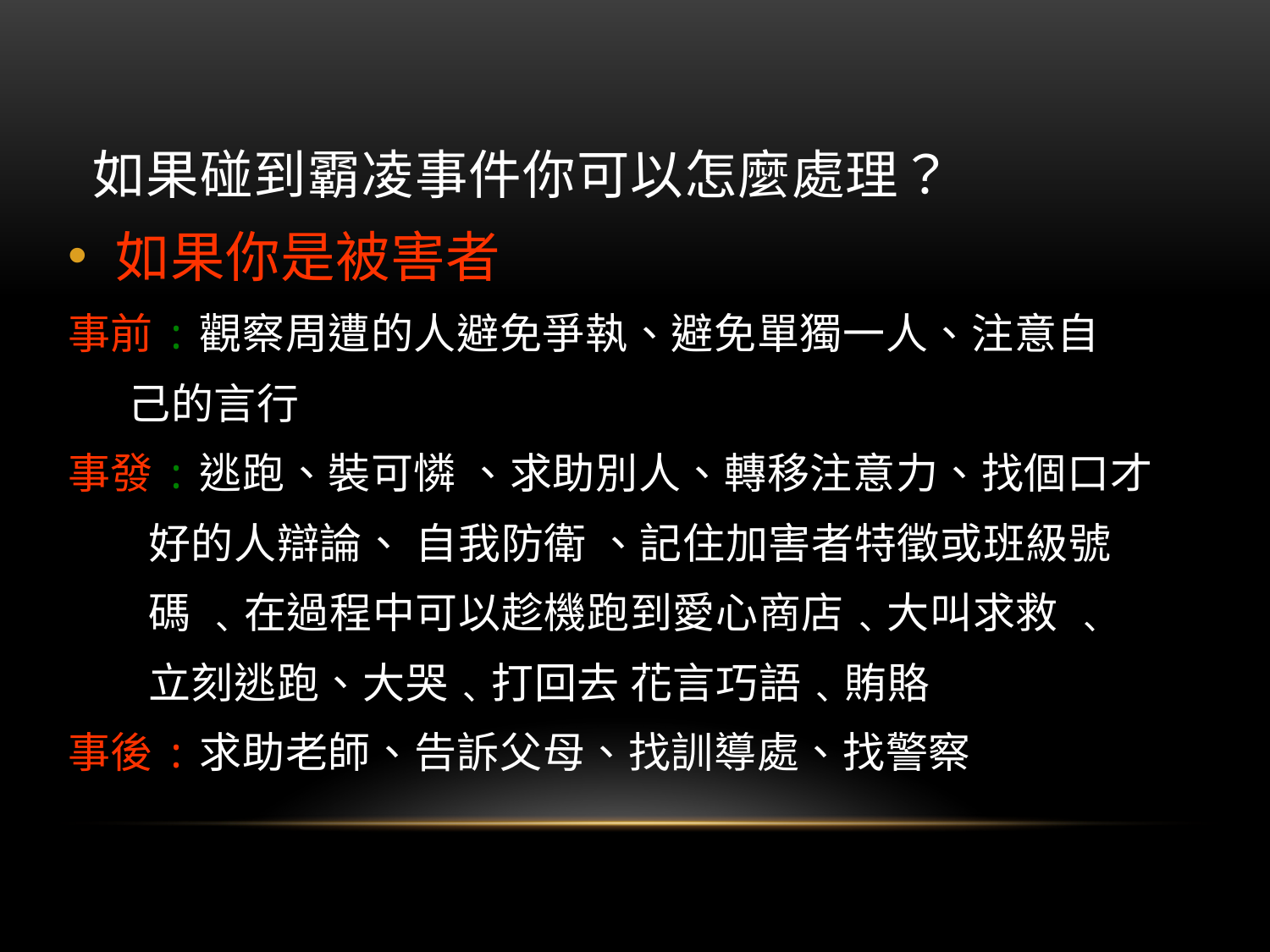

# 如果碰到霸凌事件你可以怎麼處理？
如果你是被害者
事前:觀察周遭的人避免爭執、避免單獨一人、注意自
     己的言行
事發:逃跑、裝可憐 、求助別人、轉移注意力、找個口才
       好的人辯論、 自我防衛 、記住加害者特徵或班級號
       碼 ﹑在過程中可以趁機跑到愛心商店﹑大叫求救 ﹑
       立刻逃跑、大哭﹑打回去 花言巧語﹑賄賂
事後:求助老師、告訴父母、找訓導處、找警察